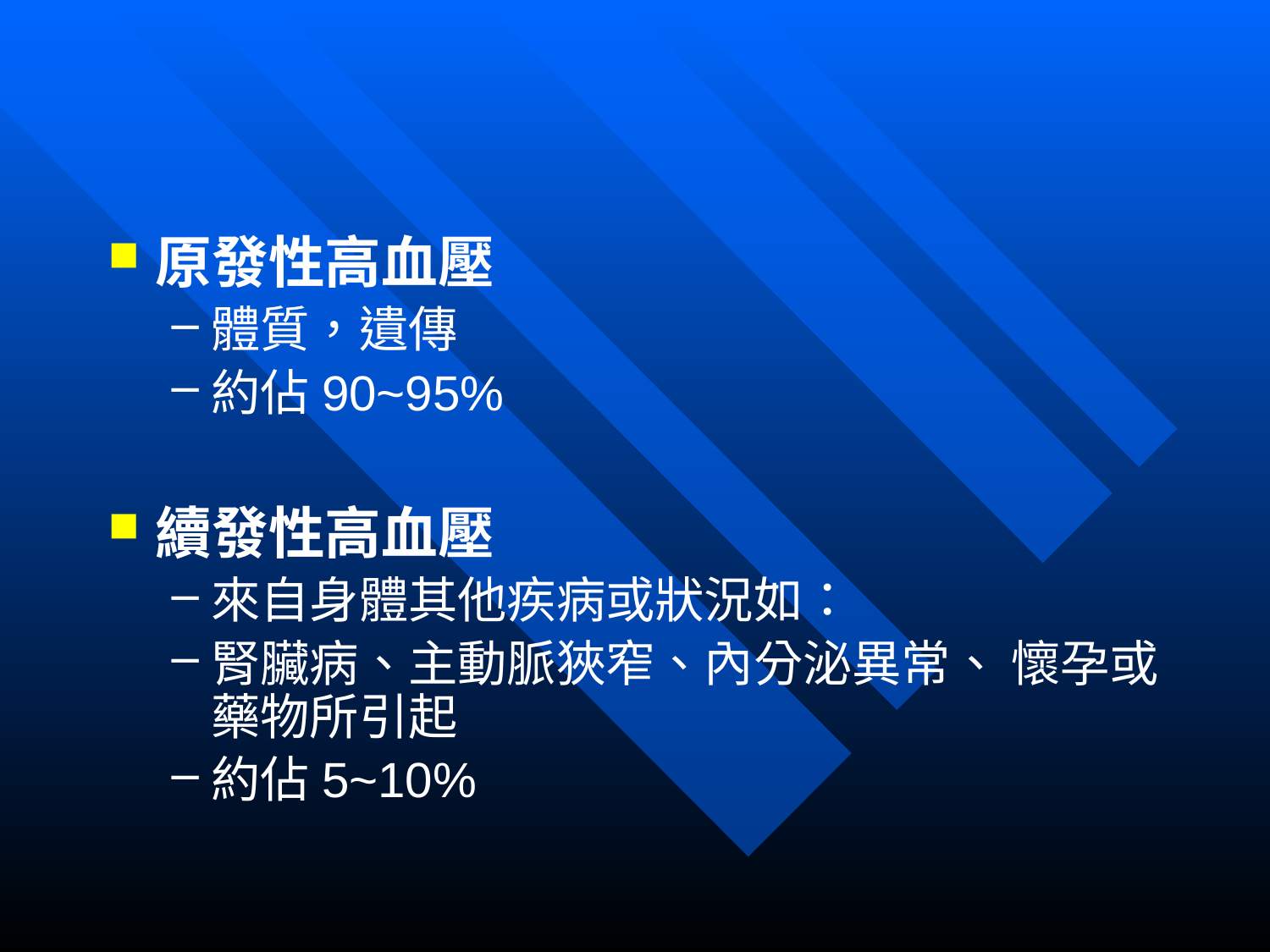

#
原發性高血壓
體質，遺傳
約佔90~95%

續發性高血壓
來自身體其他疾病或狀況如：
腎臟病、主動脈狹窄、內分泌異常、 懷孕或藥物所引起
約佔5~10%